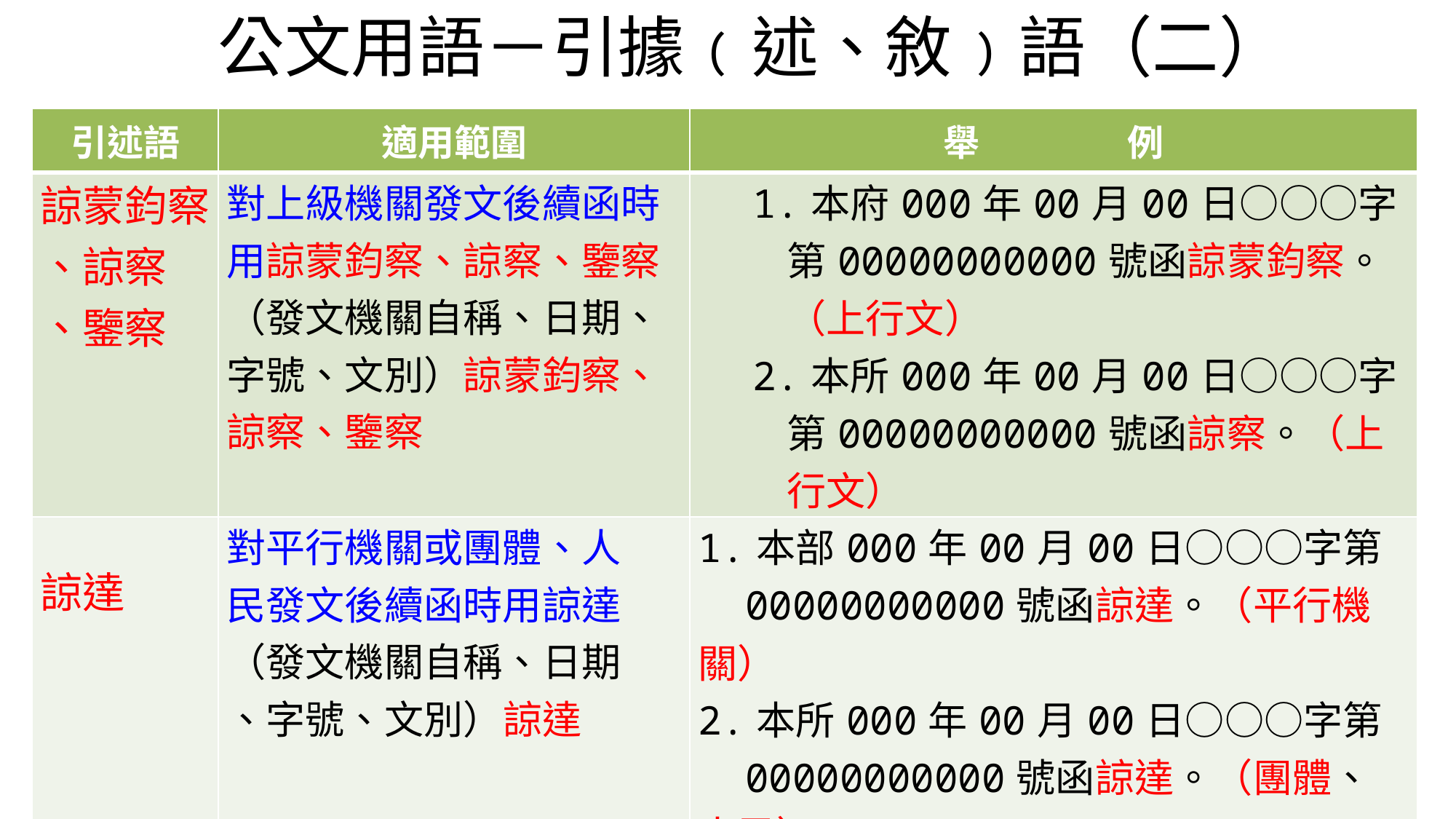

# 公文用語－引據﹙述、敘﹚語（二）
| 引述語 | 適用範圍 | 舉 例 |
| --- | --- | --- |
| 諒蒙鈞察 、諒察 、鑒察 | 對上級機關發文後續函時用諒蒙鈞察、諒察、鑒察（發文機關自稱、日期、字號、文別）諒蒙鈞察、諒察、鑒察 | 1.本府000年00月00日○○○字第00000000000號函諒蒙鈞察。（上行文） 2.本所000年00月00日○○○字第00000000000號函諒察。（上行文） |
| 諒達 | 對平行機關或團體、人 民發文後續函時用諒達 （發文機關自稱、日期 、字號、文別）諒達 | 1.本部000年00月00日○○○字第 00000000000號函諒達。（平行機關） 2.本所000年00月00日○○○字第 00000000000號函諒達。（團體、人民） |
| 計達 | 對下級機關發文後續 函時用計達 （發文機關自稱、日 期、字號、文別）計達 | 本府000年00月00日○○○字第00000000000號函計達。（下級機關） |